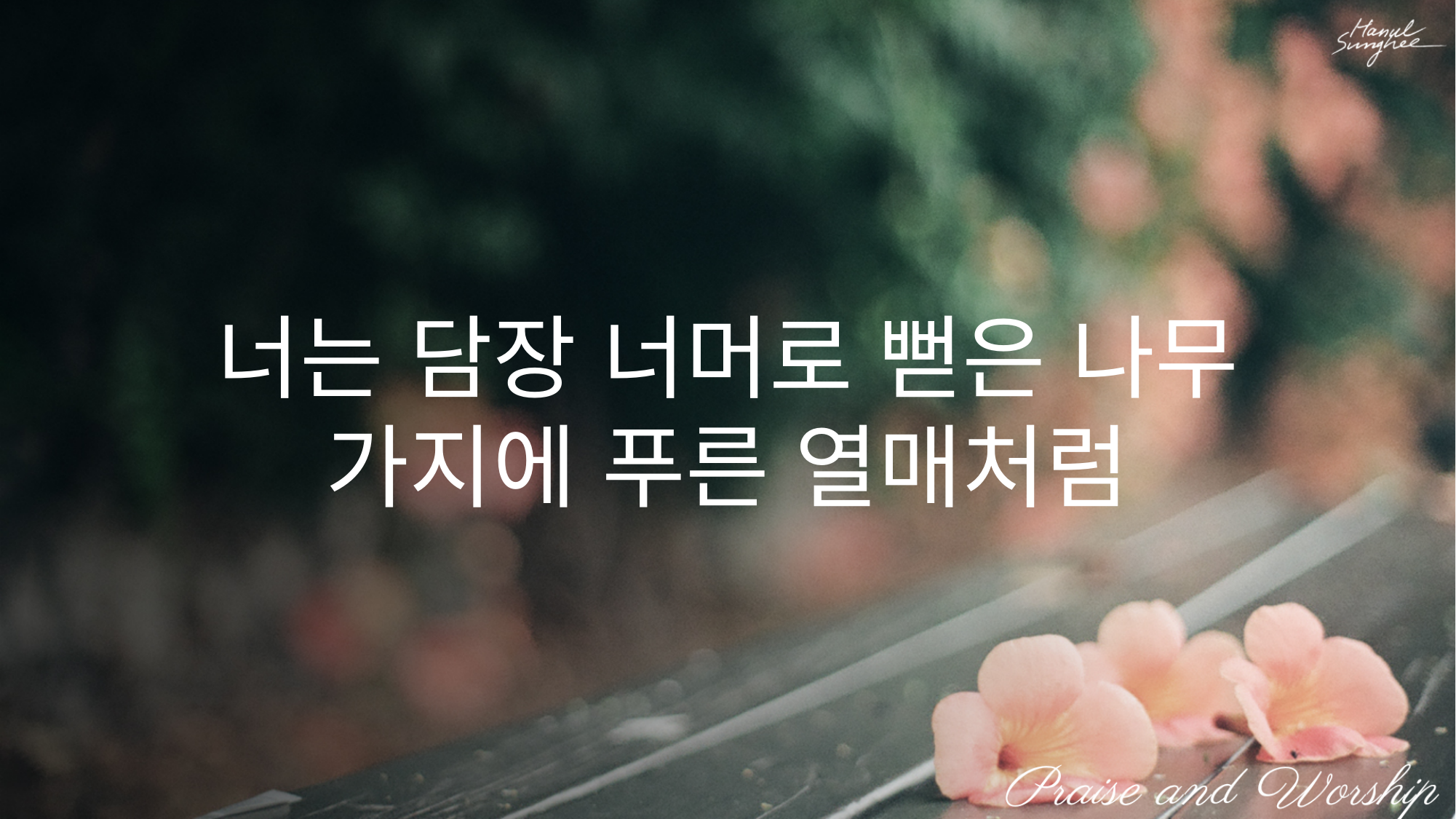

너는 담장 너머로 뻗은 나무
가지에 푸른 열매처럼